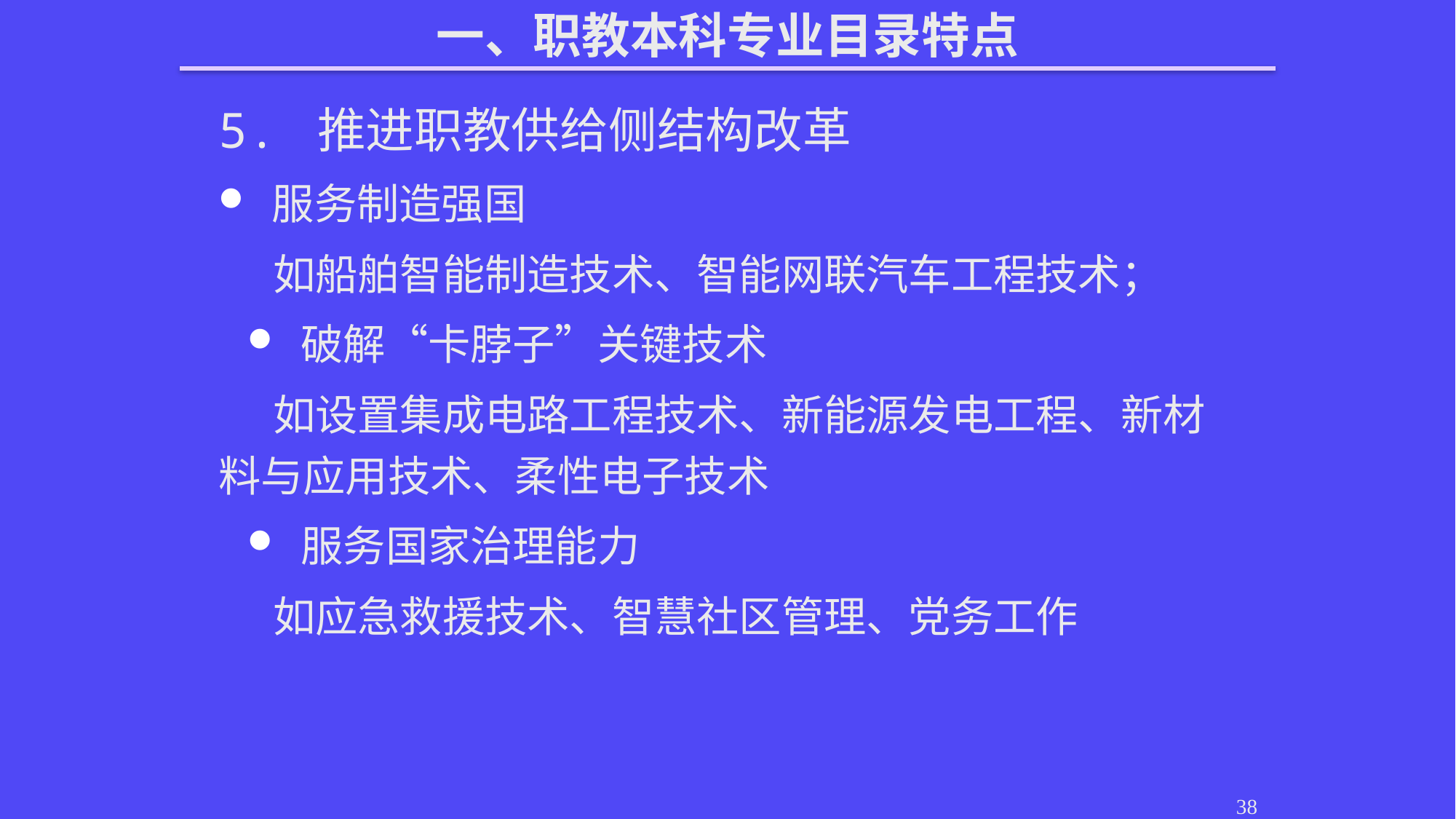

一、职教本科专业目录特点
5. 推进职教供给侧结构改革
 服务制造强国
如船舶智能制造技术、智能网联汽车工程技术；
 破解“卡脖子”关键技术
如设置集成电路工程技术、新能源发电工程、新材料与应用技术、柔性电子技术
 服务国家治理能力
如应急救援技术、智慧社区管理、党务工作
38
38